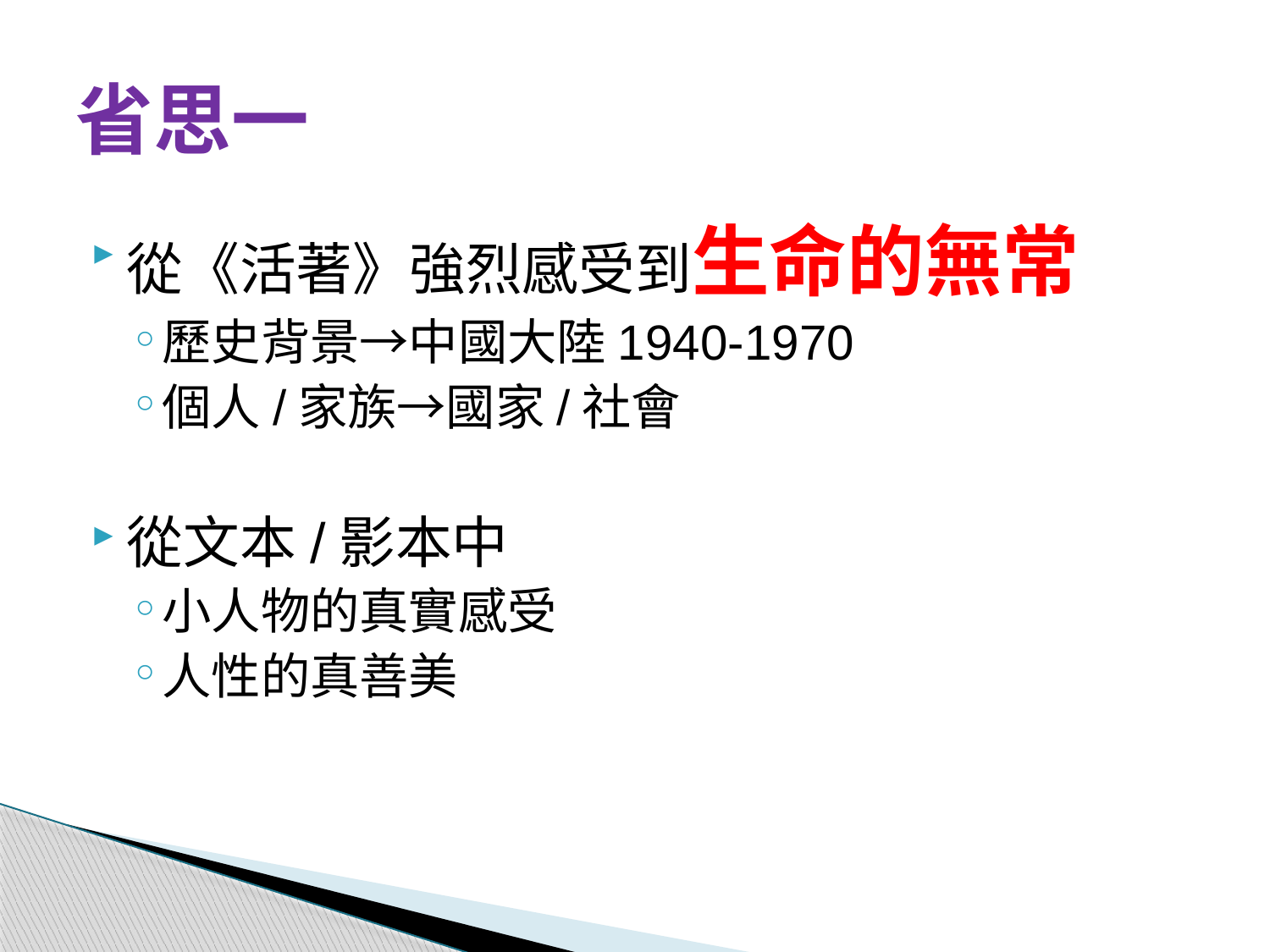

# 省思一
從《活著》強烈感受到生命的無常
歷史背景→中國大陸1940-1970
個人/家族→國家/社會

從文本/影本中
小人物的真實感受
人性的真善美